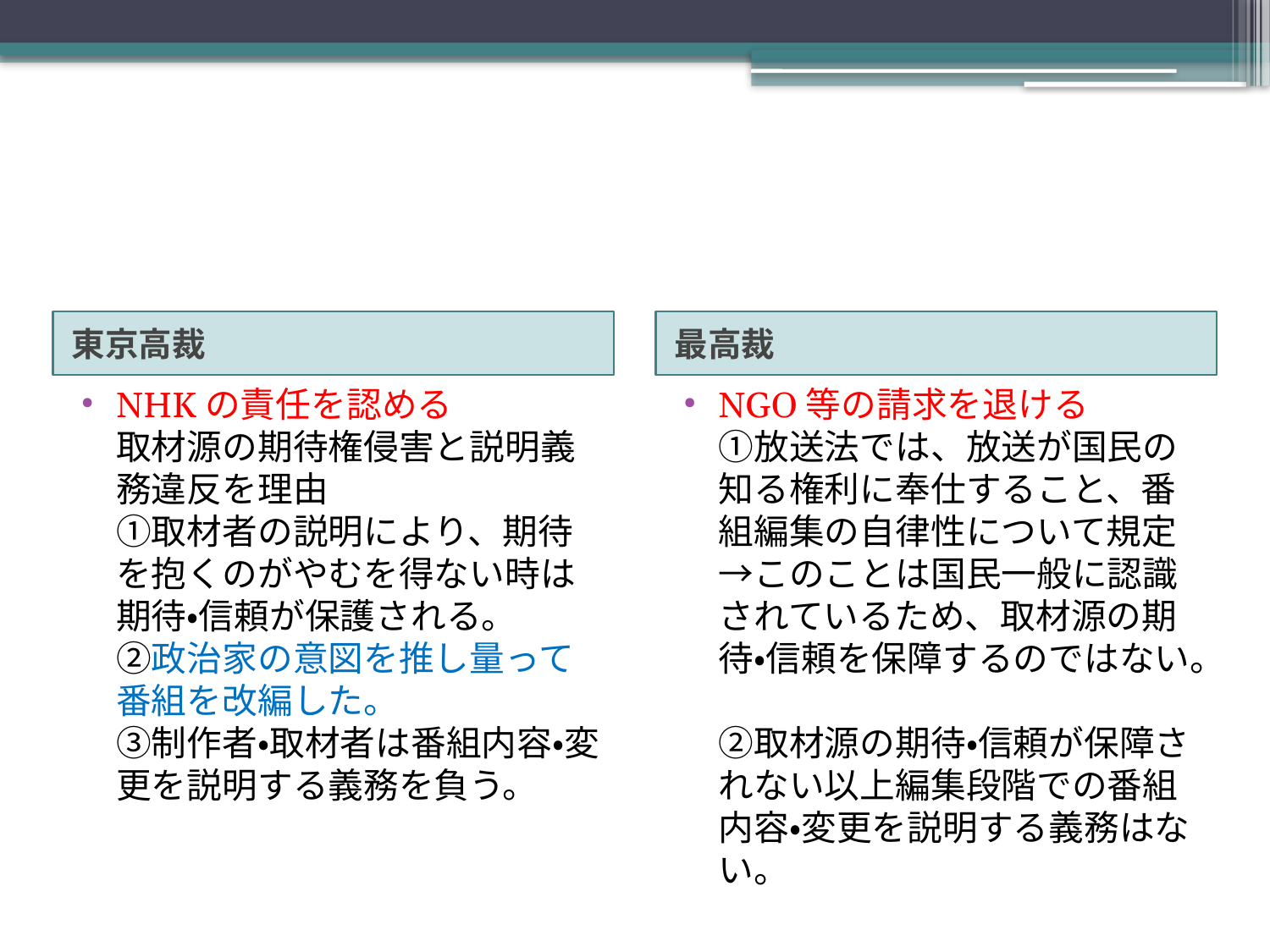

#
東京高裁
最高裁
NHKの責任を認める
取材源の期待権侵害と説明義務違反を理由
①取材者の説明により、期待を抱くのがやむを得ない時は期待・信頼が保護される。
②政治家の意図を推し量って番組を改編した。
③制作者・取材者は番組内容・変更を説明する義務を負う。
NGO等の請求を退ける
①放送法では、放送が国民の知る権利に奉仕すること、番組編集の自律性について規定→このことは国民一般に認識されているため、取材源の期待・信頼を保障するのではない。
②取材源の期待・信頼が保障されない以上編集段階での番組内容・変更を説明する義務はない。